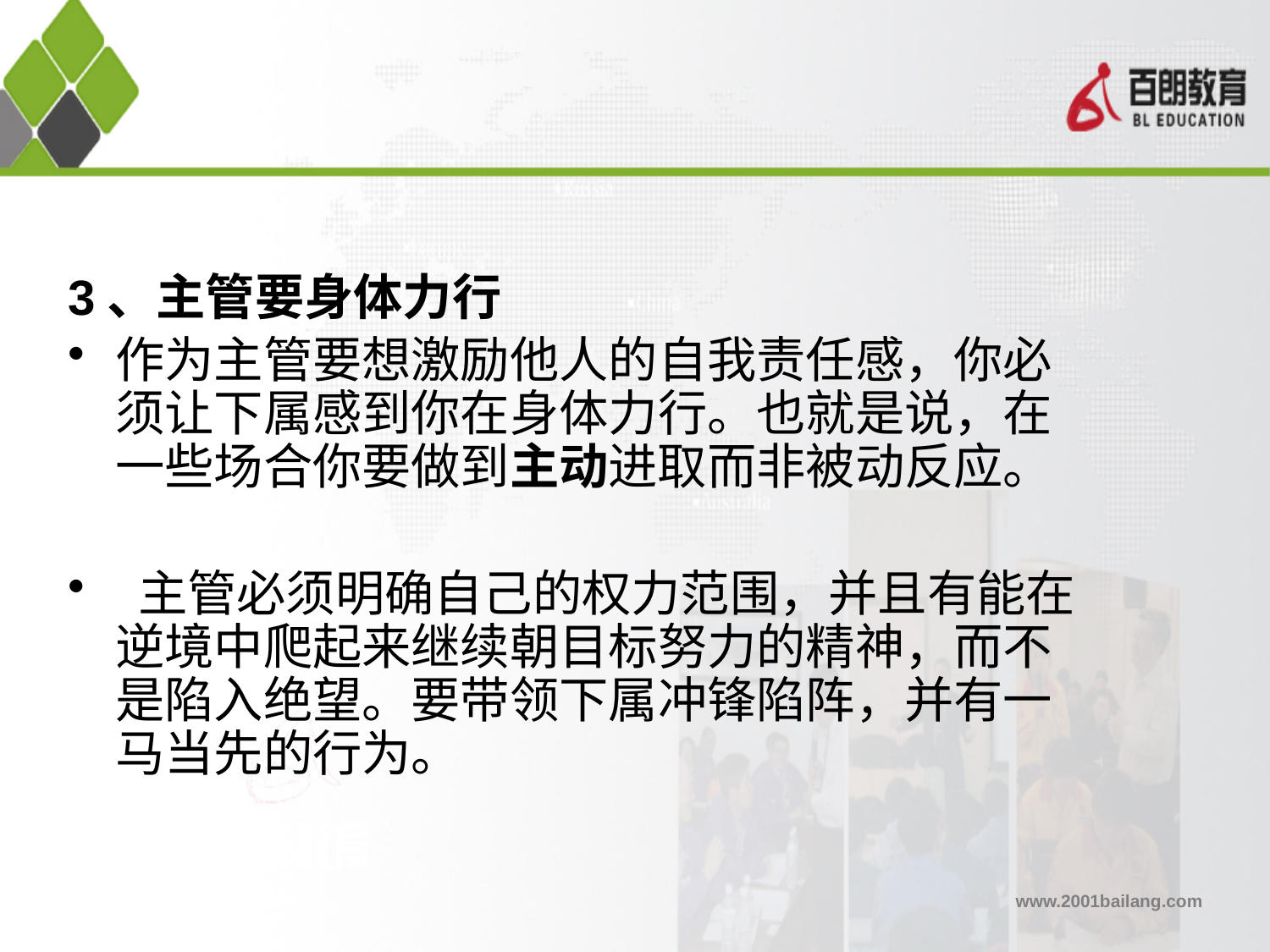

#
3、主管要身体力行
作为主管要想激励他人的自我责任感，你必须让下属感到你在身体力行。也就是说，在一些场合你要做到主动进取而非被动反应。

 主管必须明确自己的权力范围，并且有能在逆境中爬起来继续朝目标努力的精神，而不是陷入绝望。要带领下属冲锋陷阵，并有一马当先的行为。